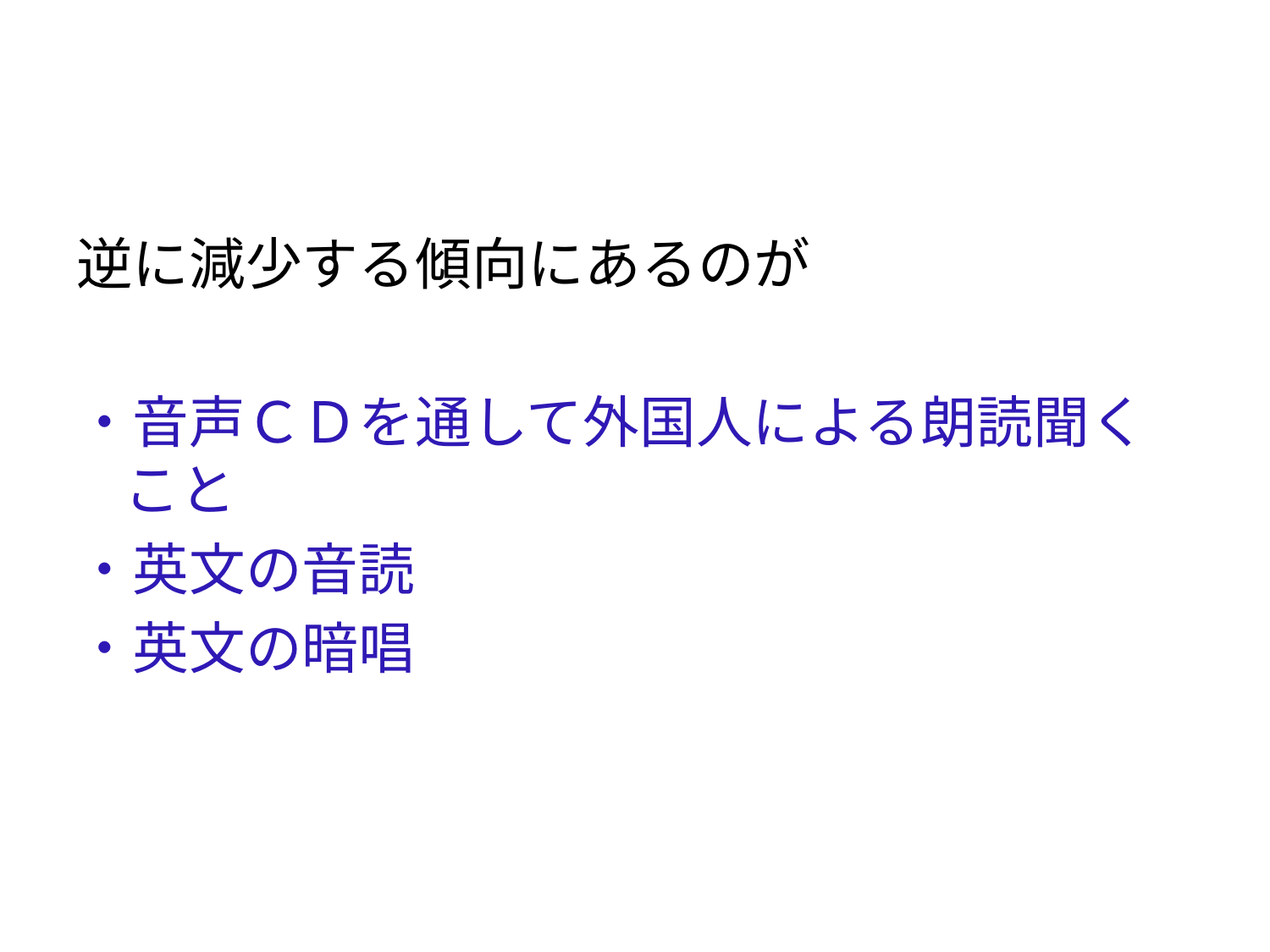

#
逆に減少する傾向にあるのが

・音声ＣＤを通して外国人による朗読聞くこと
・英文の音読
・英文の暗唱